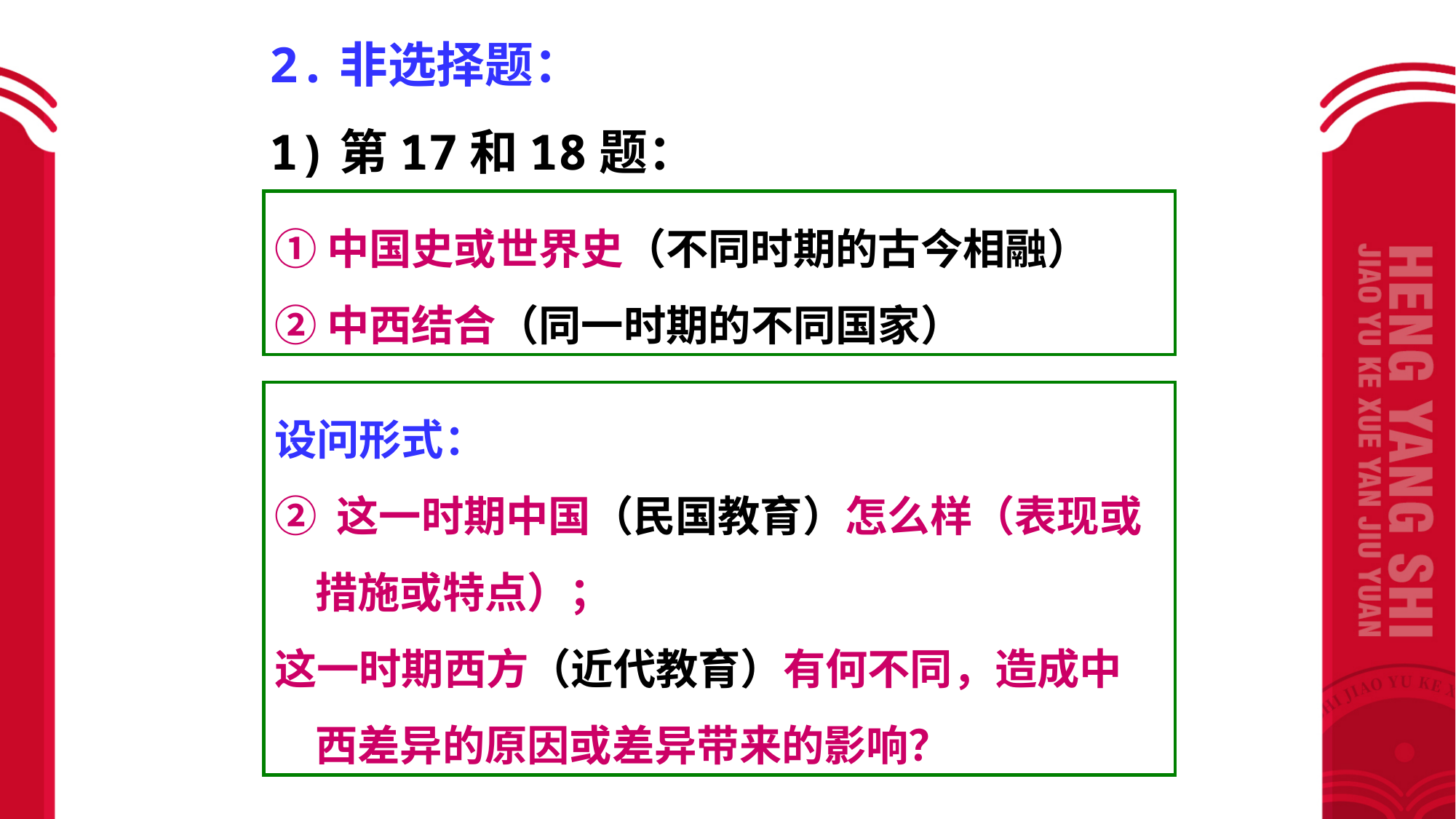

2.非选择题：
1)第17和18题：
①中国史或世界史（不同时期的古今相融）
②中西结合（同一时期的不同国家）
设问形式：
② 这一时期中国（民国教育）怎么样（表现或措施或特点）；
这一时期西方（近代教育）有何不同，造成中西差异的原因或差异带来的影响？